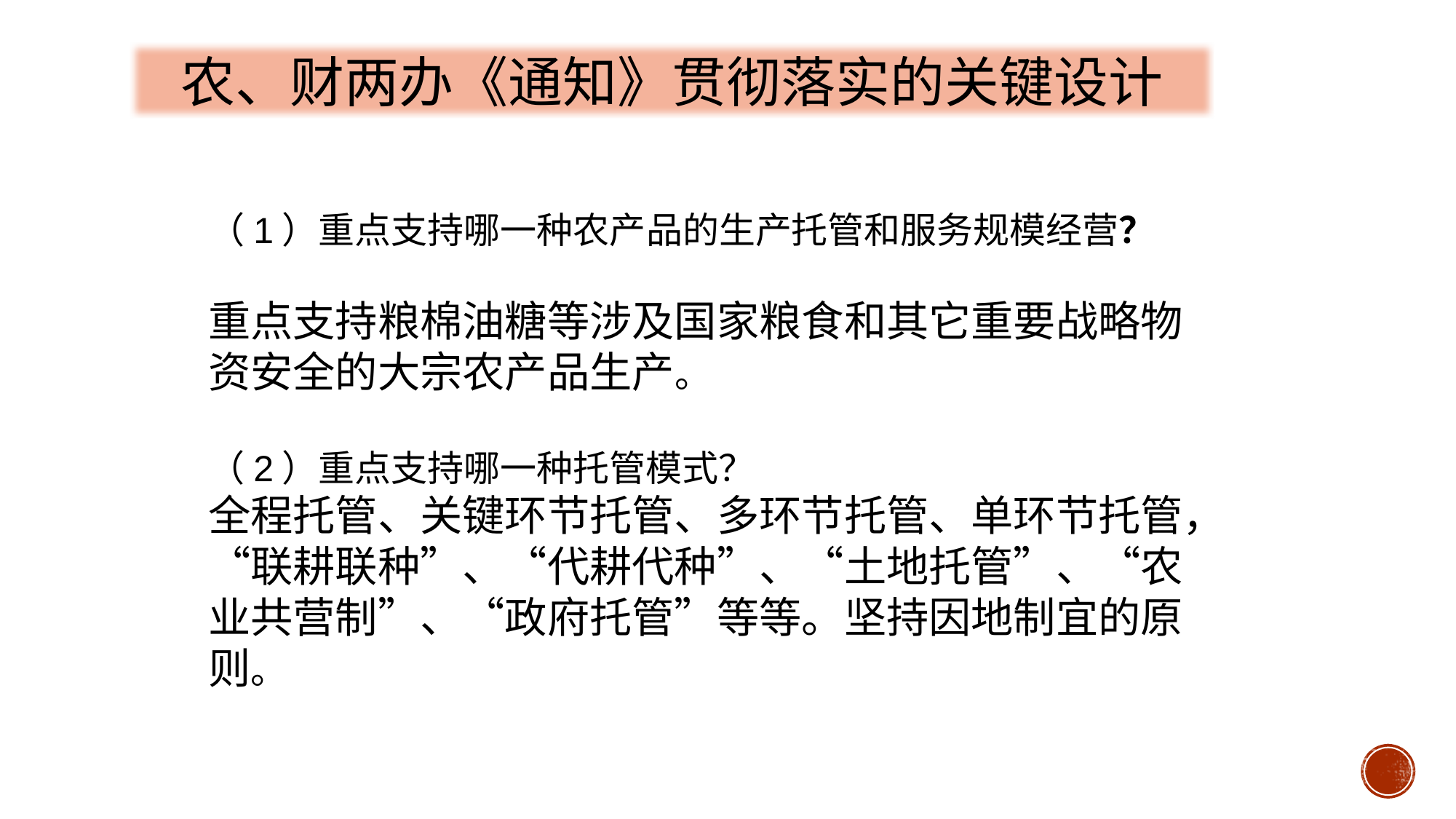

农、财两办《通知》贯彻落实的关键设计
（1）重点支持哪一种农产品的生产托管和服务规模经营？

重点支持粮棉油糖等涉及国家粮食和其它重要战略物资安全的大宗农产品生产。
（2）重点支持哪一种托管模式？
全程托管、关键环节托管、多环节托管、单环节托管，“联耕联种”、“代耕代种”、“土地托管”、“农业共营制”、“政府托管”等等。坚持因地制宜的原则。